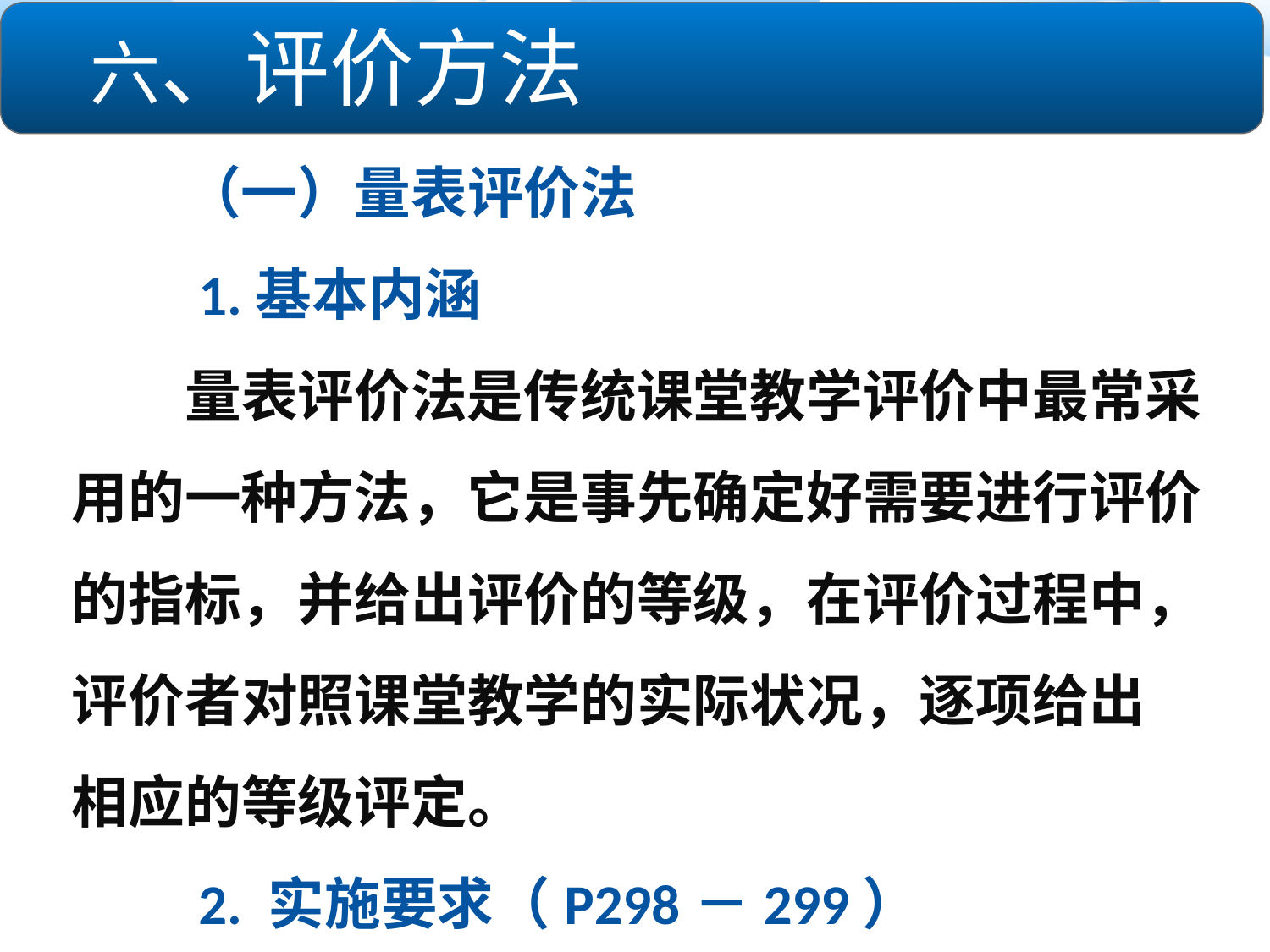

六、评价方法
　　（一）量表评价法
　　1.基本内涵
　　量表评价法是传统课堂教学评价中最常采用的一种方法，它是事先确定好需要进行评价的指标，并给出评价的等级，在评价过程中，
评价者对照课堂教学的实际状况，逐项给出
相应的等级评定。
　　2. 实施要求（P298－299）